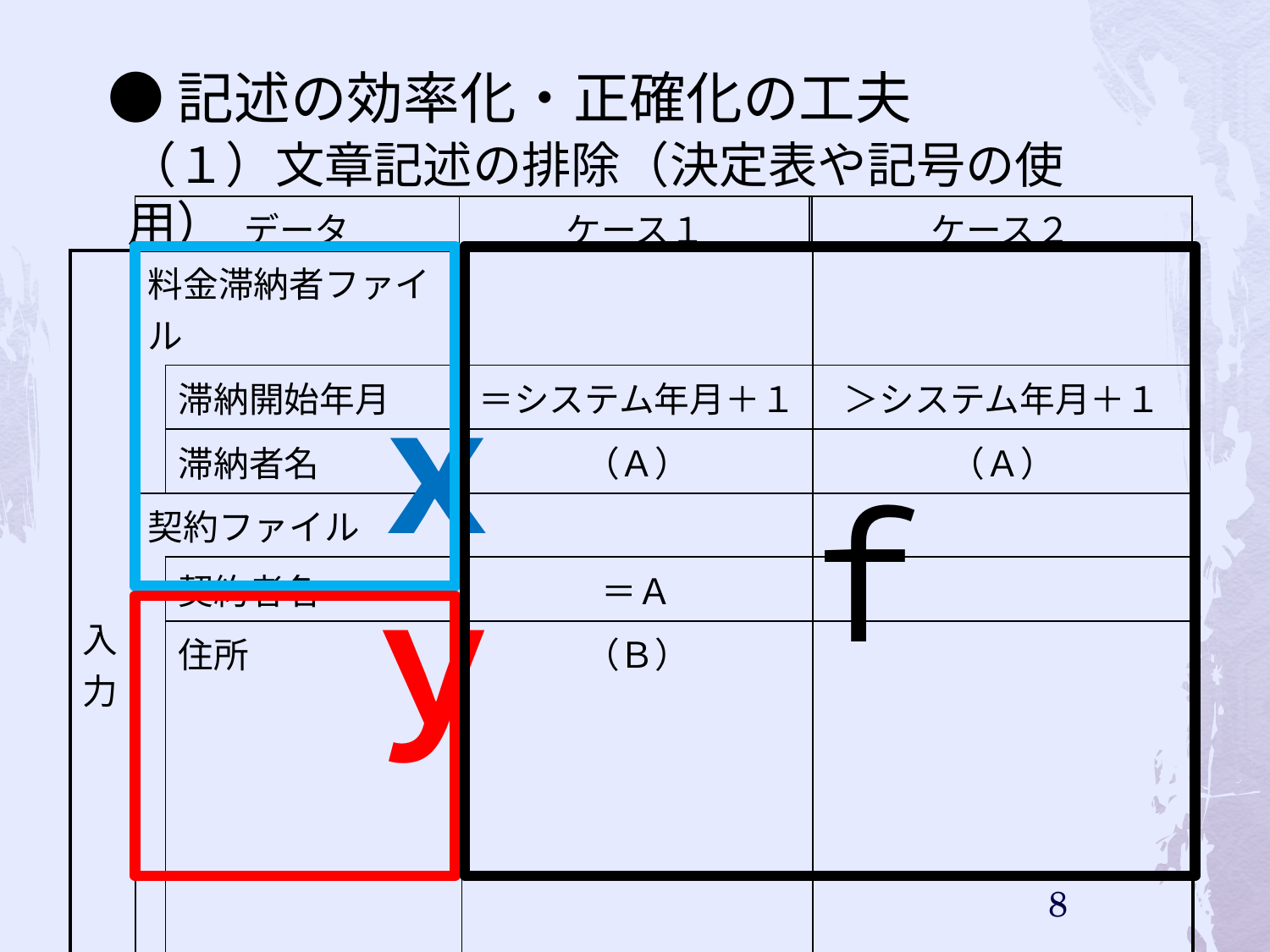

|  |
| --- |
●記述の効率化・正確化の工夫
（１）文章記述の排除（決定表や記号の使用）
| データ | ケース１ |
| --- | --- |
| ケース２ |
| --- |

| 入力 | 料金滞納者ファイル |  |  |  |
| --- | --- | --- | --- | --- |
|  |  | 滞納開始年月 | ＝システム年月＋１ | ＞システム年月＋１ |
|  |  | 滞納者名 | （Ａ） | （Ａ） |
|  | 契約ファイル |  |  |  |
|  |  | 契約者名 | ＝Ａ |  |
|  |  | 住所 | （Ｂ） |  |
| 出力 | 利用停止予告書 |  | 印刷 |  |
|  |  | 宛名 | Ａ |  |
|  |  | 住所 | Ｂ |  |
|  | 契約ファイル |  |  | 更新 |
|  |  | 使用許可 |  | 使用停止コード |
ｘ
ｆ
ｙ

8